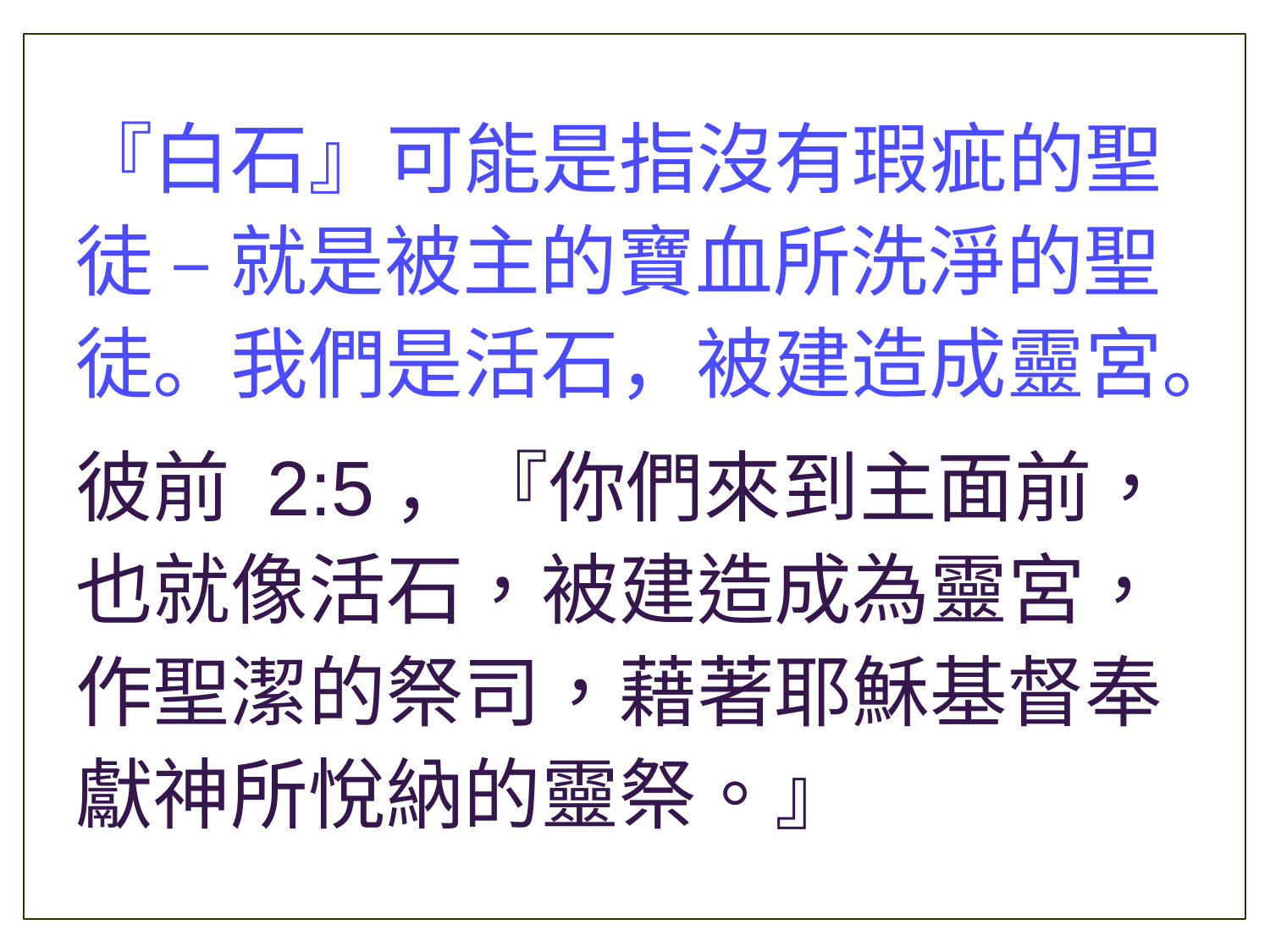

『白石』可能是指沒有瑕疵的聖徒 – 就是被主的寶血所洗淨的聖徒。我們是活石，被建造成靈宮。
彼前 2:5，『你們來到主面前，也就像活石，被建造成為靈宮，作聖潔的祭司，藉著耶穌基督奉獻神所悅納的靈祭。』